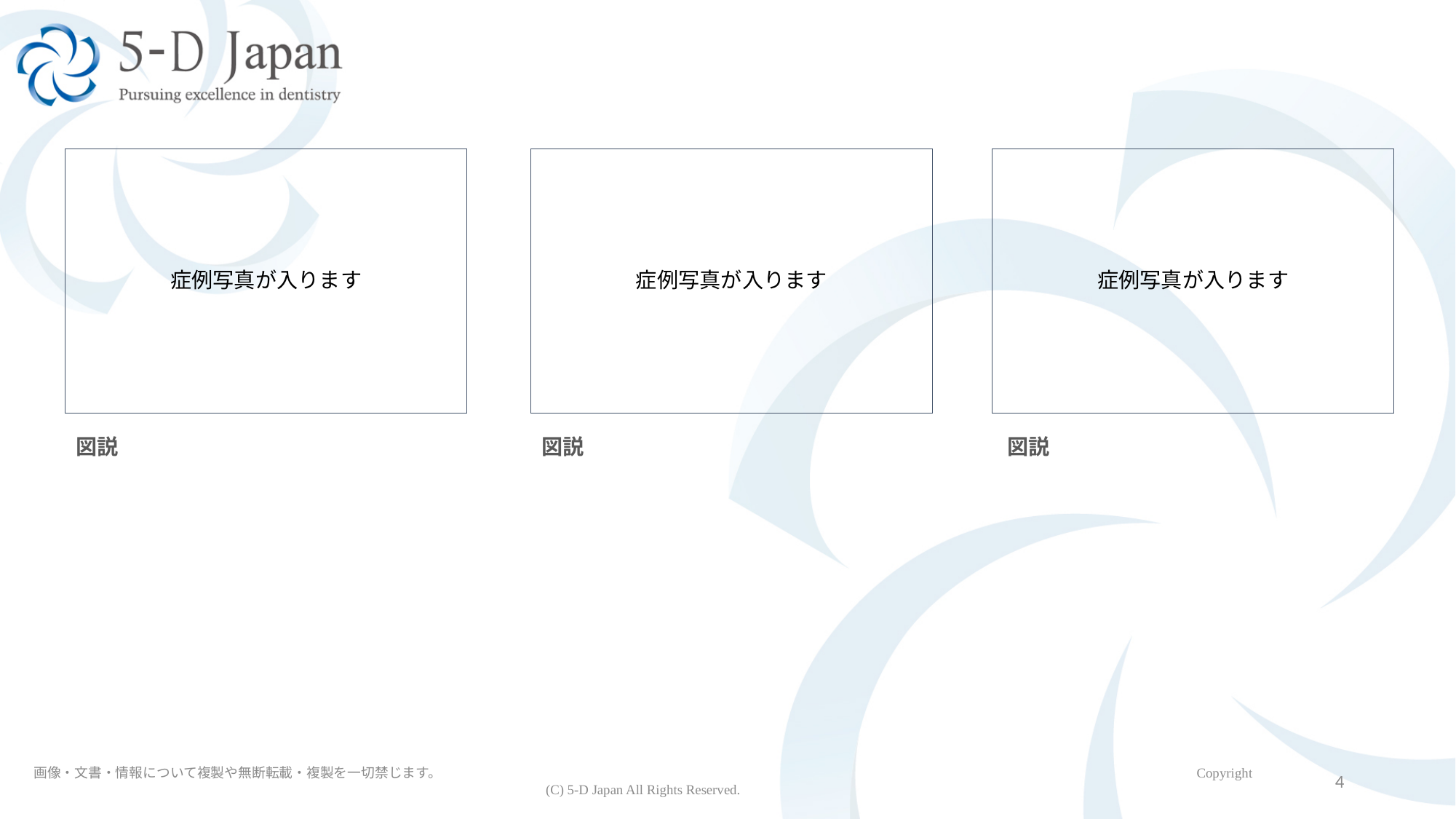

症例写真が入ります
症例写真が入ります
症例写真が入ります
図説
図説
図説
4
画像・文書・情報について複製や無断転載・複製を一切禁じます。		　　　　　　　　　　　　　　　　　　　　　　　　　　　　　　　　　　　　　　　　　　　　　Copyright (C) 5-D Japan All Rights Reserved.